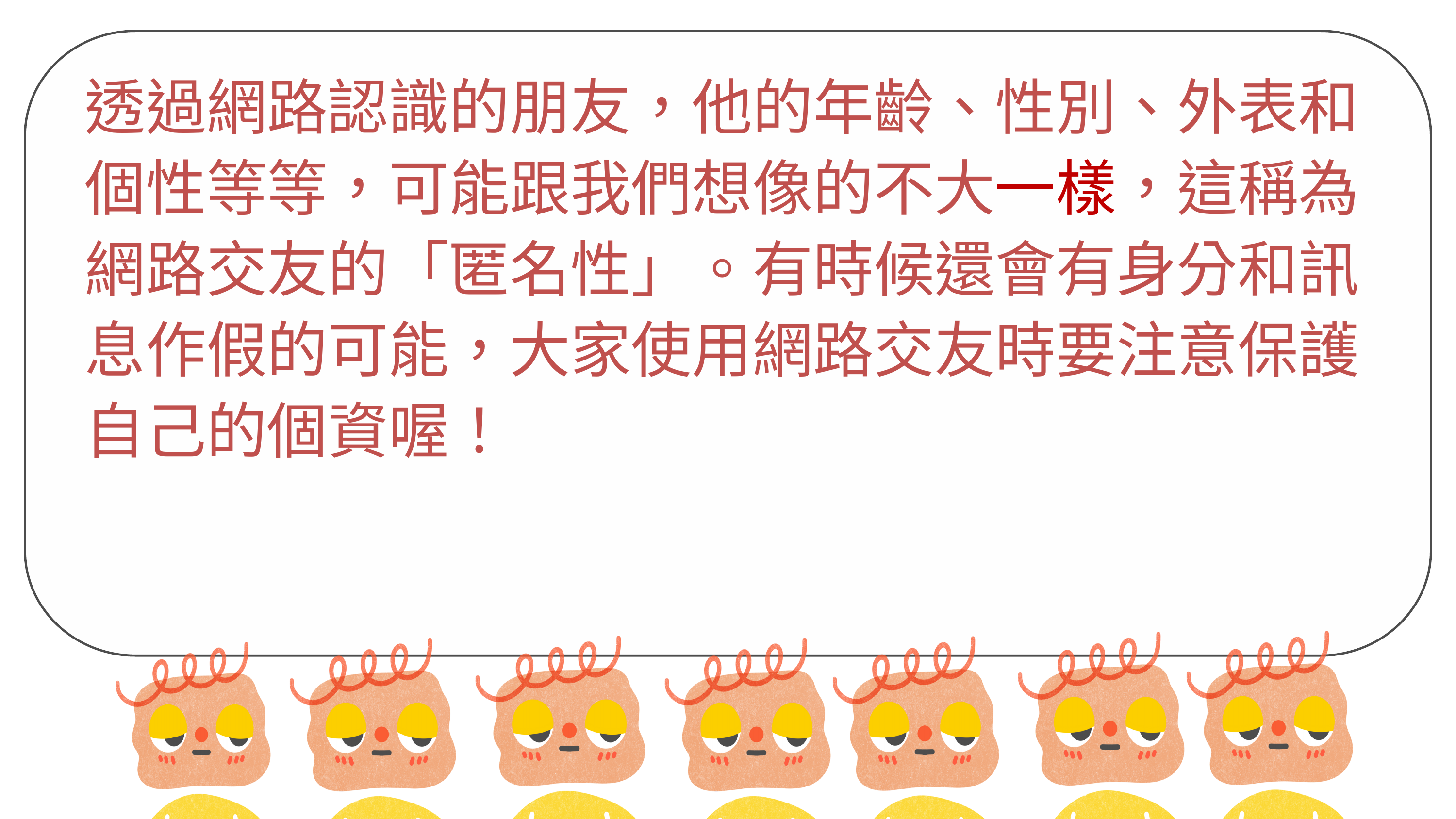

透過網路認識的朋友，他的年齡、性別、外表和個性等等，可能跟我們想像的不大一樣，這稱為網路交友的「匿名性」。有時候還會有身分和訊息作假的可能，大家使用網路交友時要注意保護自己的個資喔！